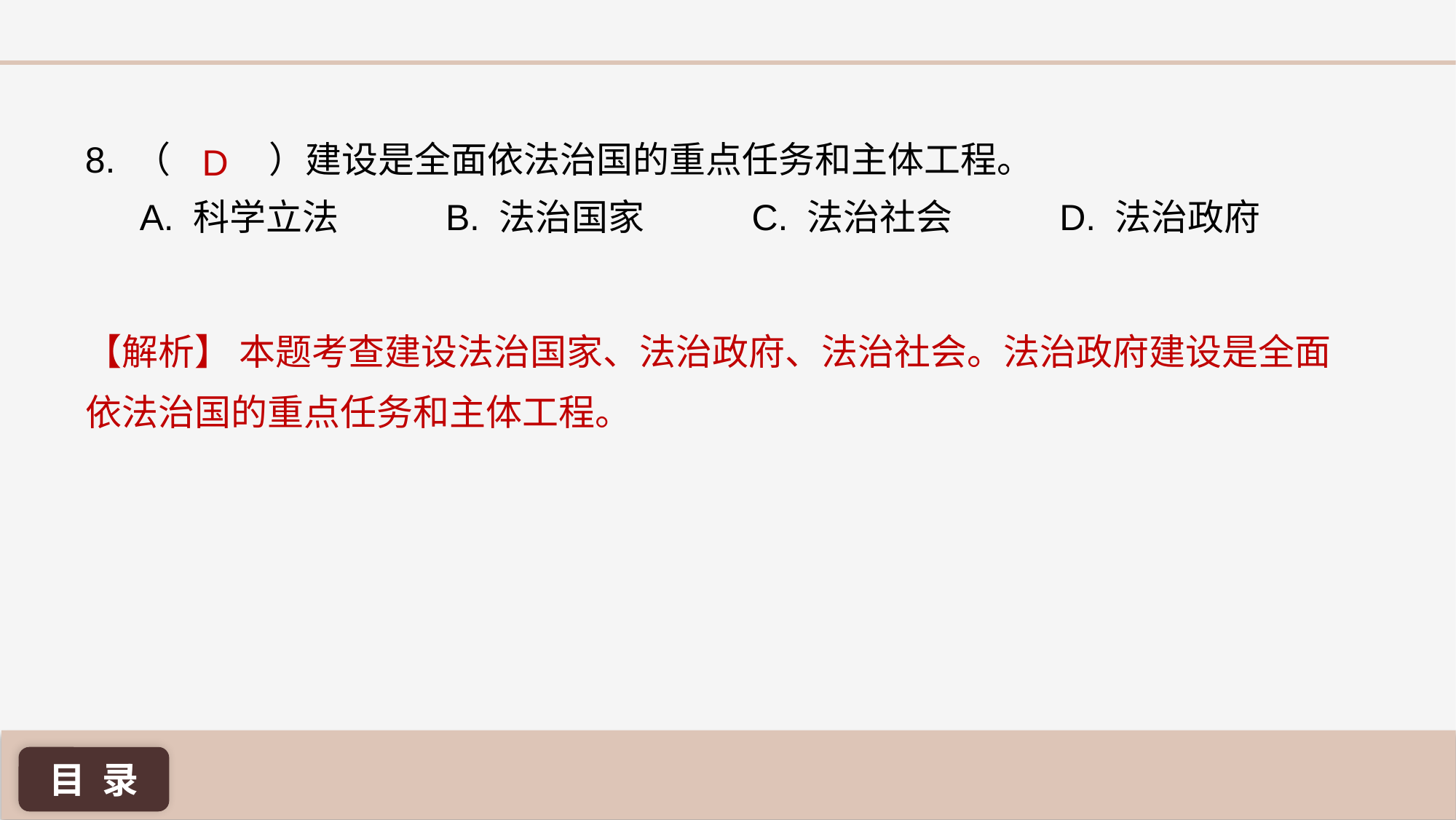

8. （            ）建设是全面依法治国的重点任务和主体工程。
A. 科学立法            B. 法治国家            C. 法治社会            D. 法治政府
D
【解析】 本题考查建设法治国家、法治政府、法治社会。法治政府建设是全面依法治国的重点任务和主体工程。